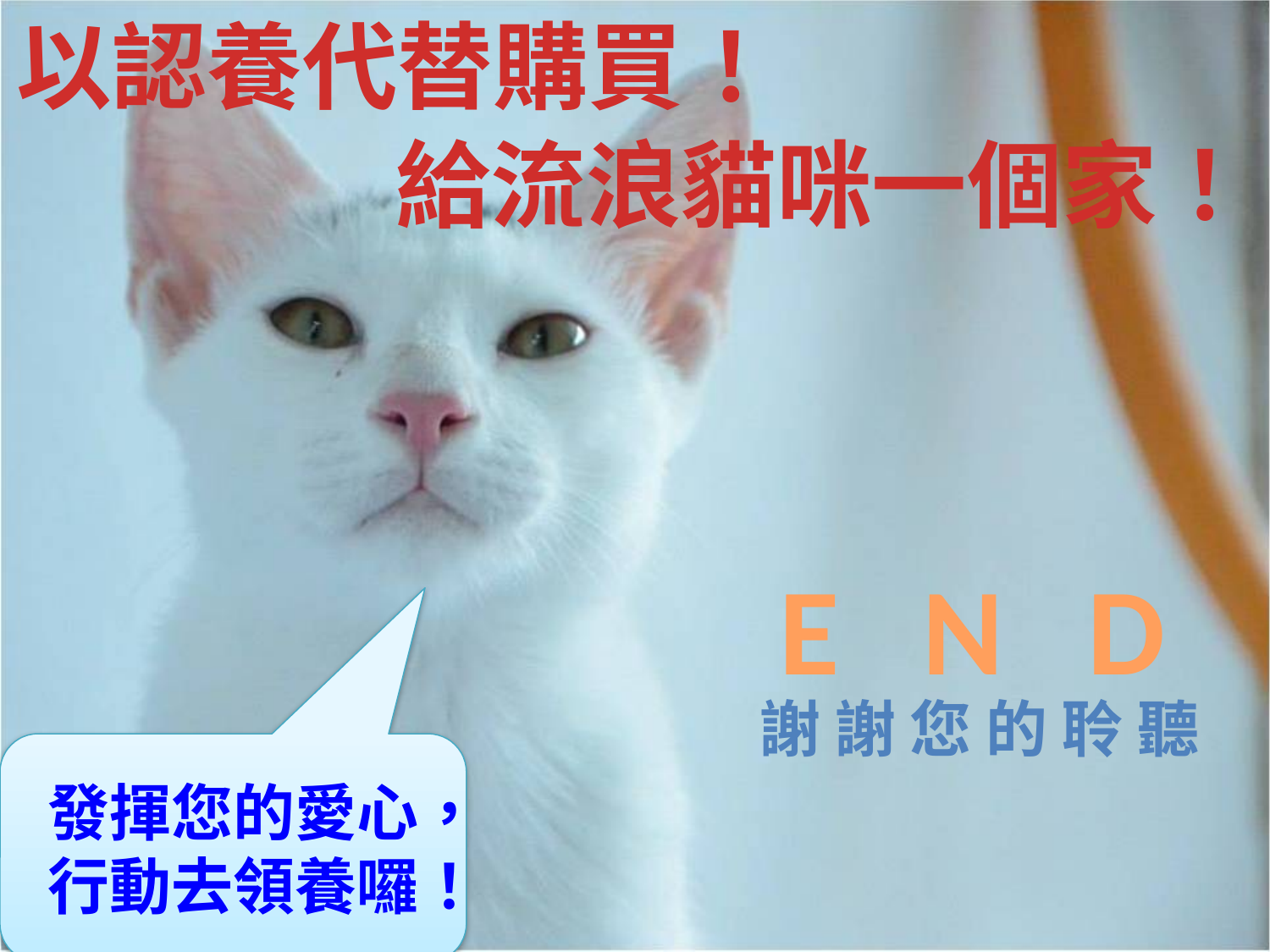

以認養代替購買！
給流浪貓咪一個家！
E   N   D
謝 謝 您 的 聆 聽
發揮您的愛心，行動去領養囉！